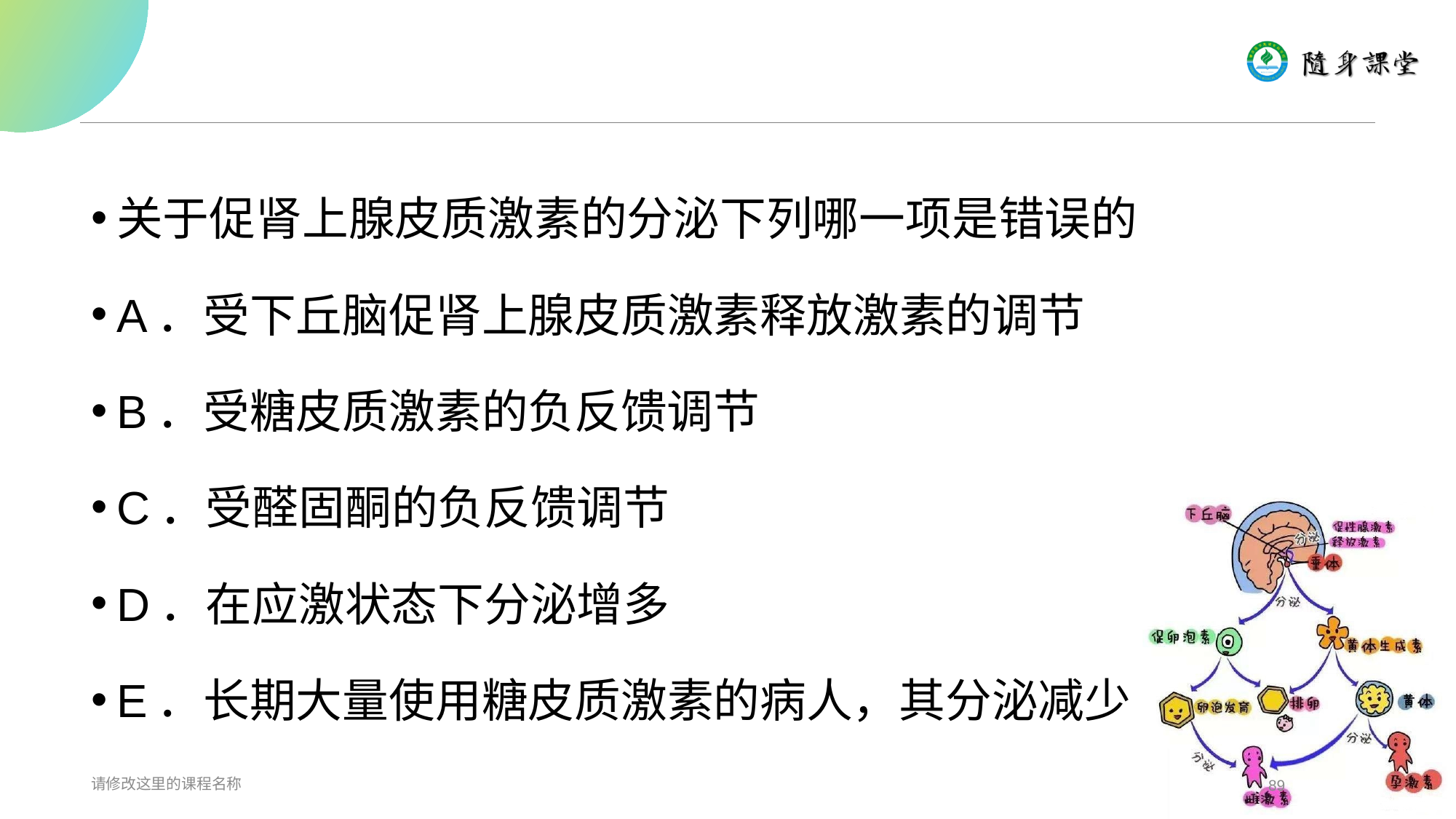

#
关于促肾上腺皮质激素的分泌下列哪一项是错误的
A．受下丘脑促肾上腺皮质激素释放激素的调节
B．受糖皮质激素的负反馈调节
C．受醛固酮的负反馈调节
D．在应激状态下分泌增多
E．长期大量使用糖皮质激素的病人，其分泌减少
请修改这里的课程名称
89